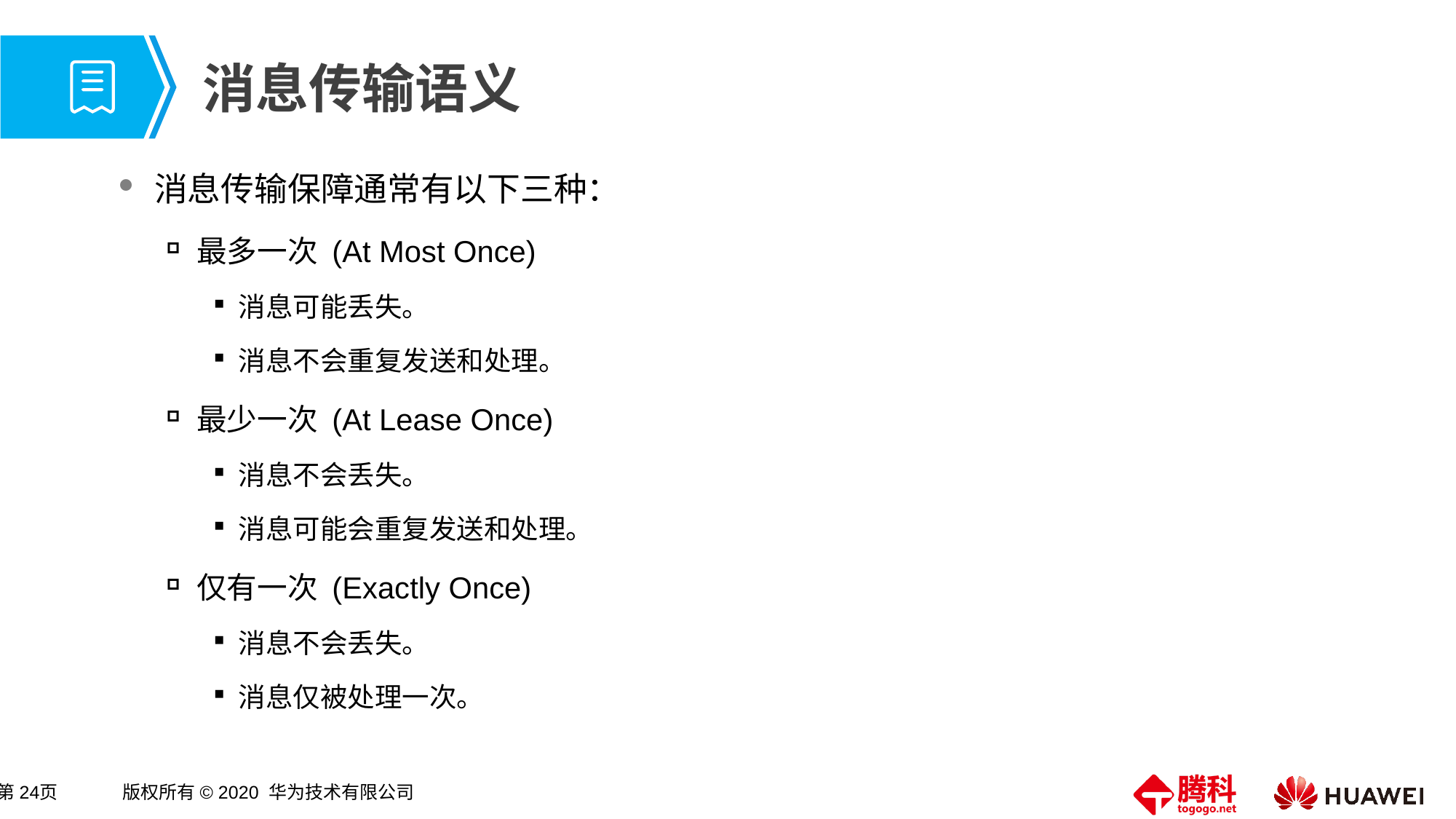

# 消息传输语义
消息传输保障通常有以下三种：
最多一次 (At Most Once)
消息可能丢失。
消息不会重复发送和处理。
最少一次 (At Lease Once)
消息不会丢失。
消息可能会重复发送和处理。
仅有一次 (Exactly Once)
消息不会丢失。
消息仅被处理一次。